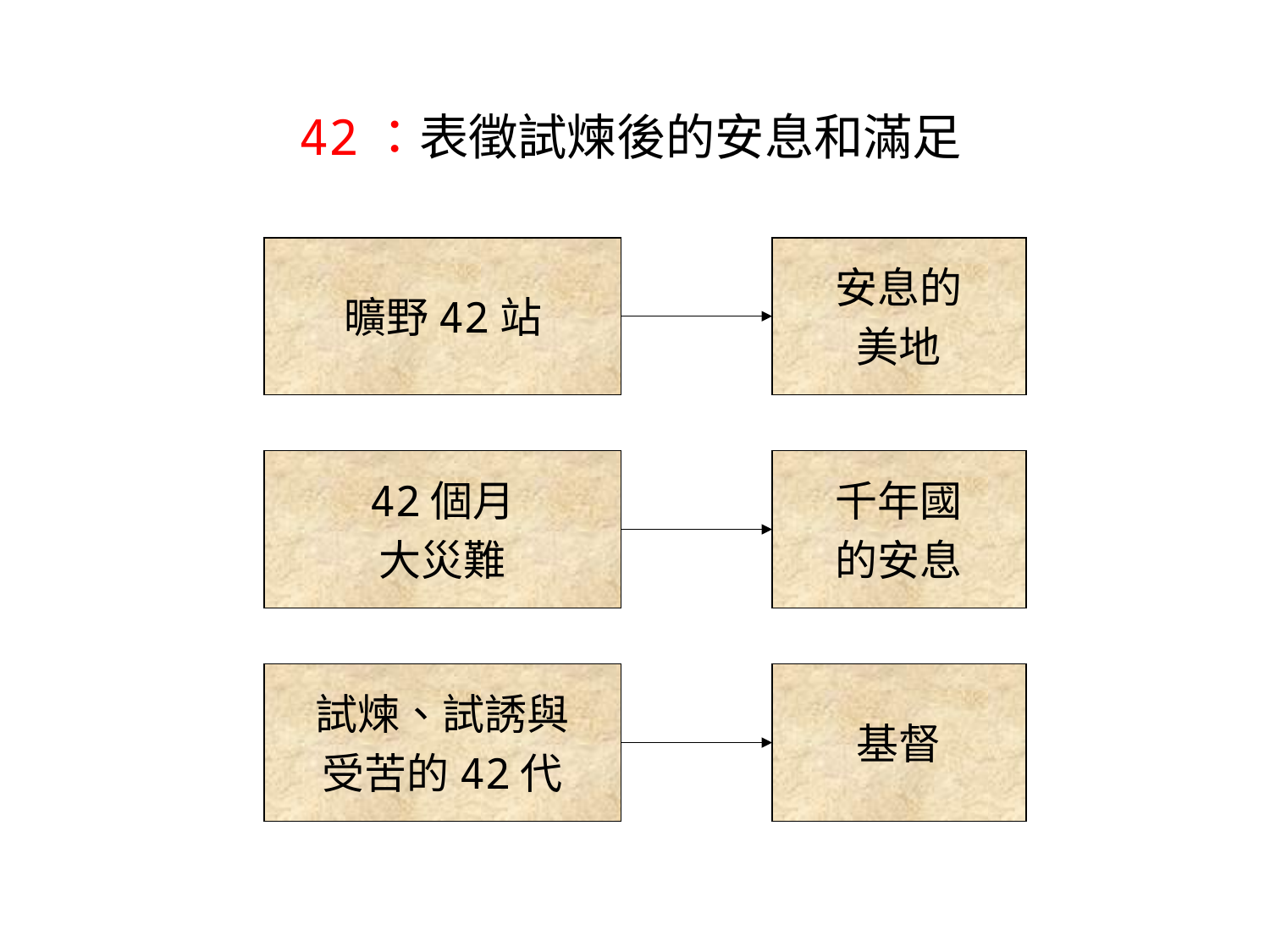

42：表徵試煉後的安息和滿足
曠野42站
安息的
美地
42個月
大災難
千年國
的安息
試煉、試誘與
受苦的42代
基督